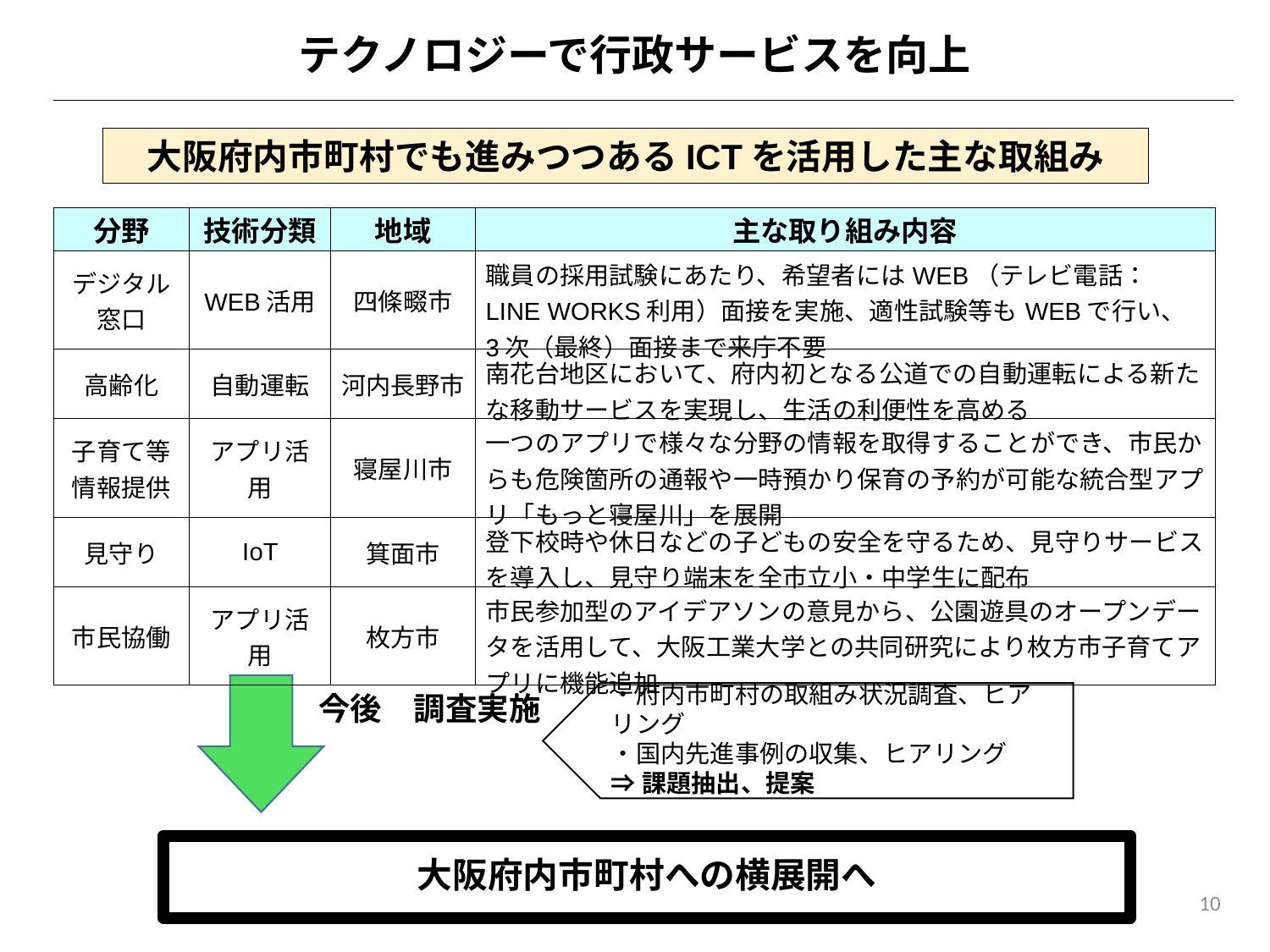

テクノロジーで行政サービスを向上
　大阪府内市町村でも進みつつあるICTを活用した主な取組み
| 分野 | 技術分類 | 地域 | 主な取り組み内容 |
| --- | --- | --- | --- |
| デジタル 窓口 | WEB活用 | 四條畷市 | 職員の採用試験にあたり、希望者にはWEB（テレビ電話：LINE WORKS利用）面接を実施、適性試験等もWEBで行い、3次（最終）面接まで来庁不要 |
| 高齢化 | 自動運転 | 河内長野市 | 南花台地区において、府内初となる公道での自動運転による新たな移動サービスを実現し、生活の利便性を高める |
| 子育て等 情報提供 | アプリ活用 | 寝屋川市 | 一つのアプリで様々な分野の情報を取得することができ、市民からも危険箇所の通報や一時預かり保育の予約が可能な統合型アプリ「もっと寝屋川」を展開 |
| 見守り | IoT | 箕面市 | 登下校時や休日などの子どもの安全を守るため、見守りサービスを導入し、見守り端末を全市立小・中学生に配布 |
| 市民協働 | アプリ活用 | 枚方市 | 市民参加型のアイデアソンの意見から、公園遊具のオープンデータを活用して、大阪工業大学との共同研究により枚方市子育てアプリに機能追加 |

・府内市町村の取組み状況調査、ヒアリング
・国内先進事例の収集、ヒアリング
⇒課題抽出、提案
今後　調査実施

大阪府内市町村への横展開へ
10